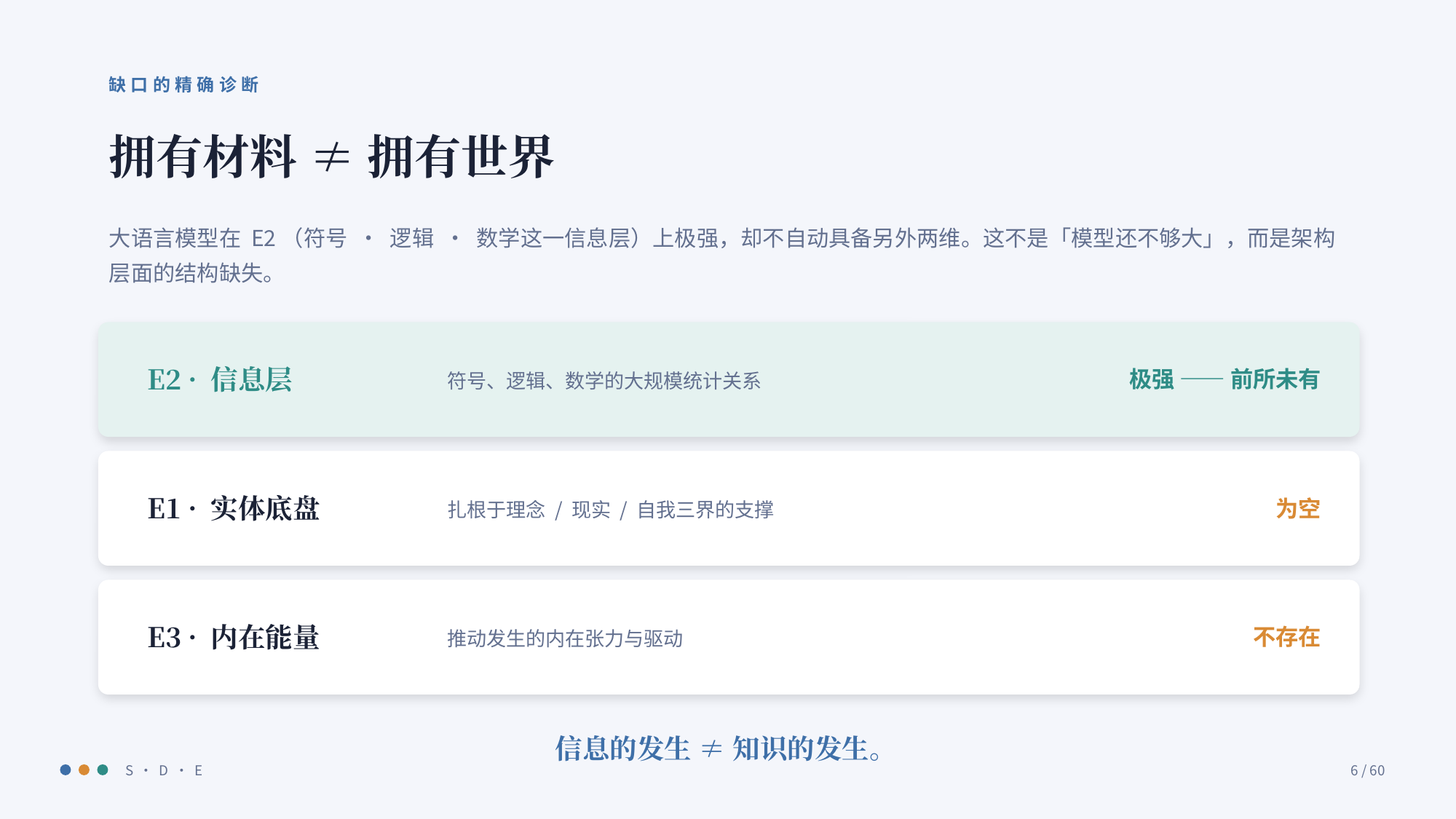

缺口的精确诊断
拥有材料 ≠ 拥有世界
大语言模型在 E2（符号 · 逻辑 · 数学这一信息层）上极强，却不自动具备另外两维。这不是「模型还不够大」，而是架构层面的结构缺失。

E2 · 信息层
符号、逻辑、数学的大规模统计关系
极强 —— 前所未有

E1 · 实体底盘
扎根于理念 / 现实 / 自我三界的支撑
为空

E3 · 内在能量
推动发生的内在张力与驱动
不存在
信息的发生 ≠ 知识的发生。
S · D · E
6 / 60